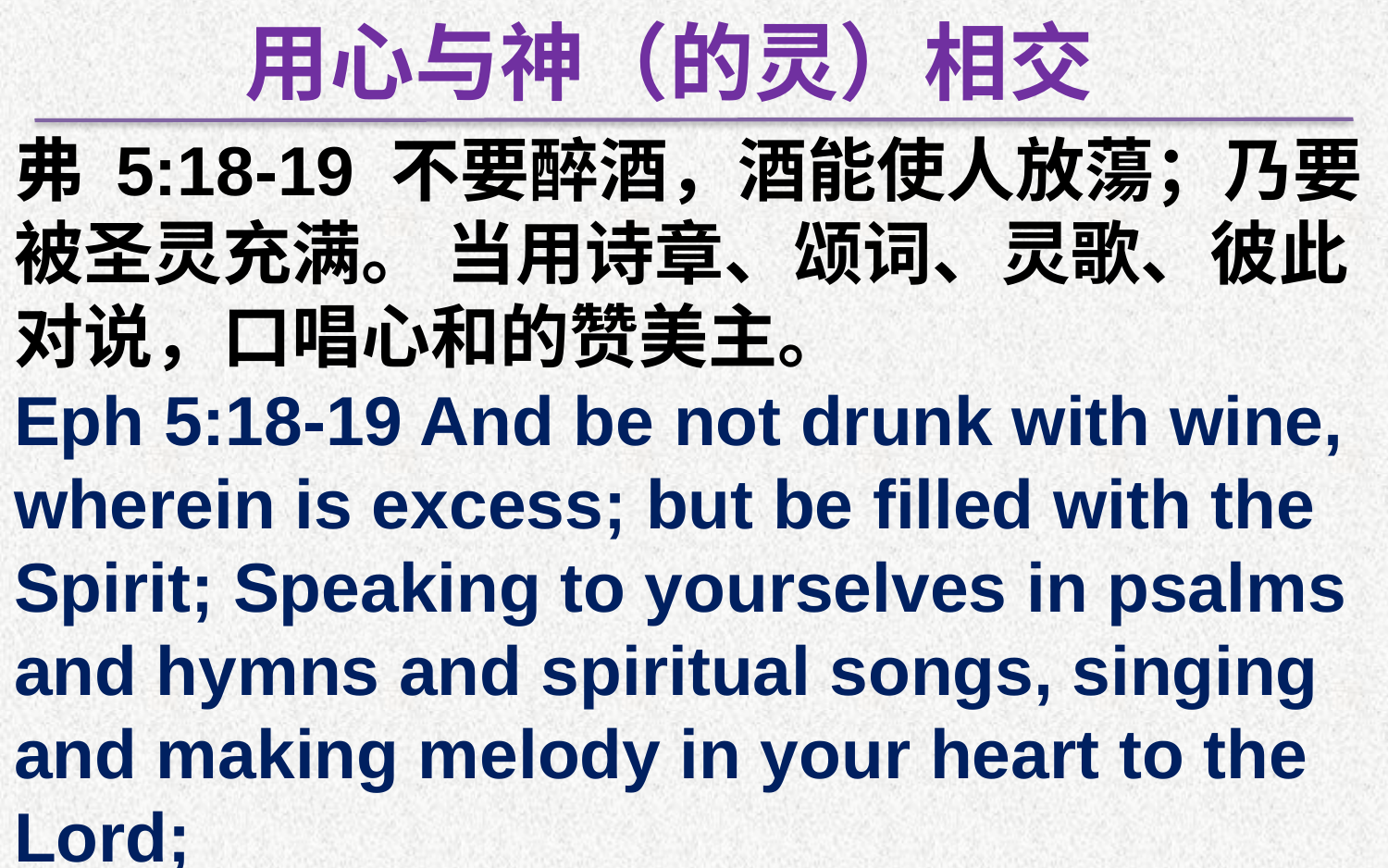

用心与神（的灵）相交
弗 5:18-19 不要醉酒，酒能使人放蕩；乃要被圣灵充满。 当用诗章、颂词、灵歌、彼此对说，口唱心和的赞美主。
Eph 5:18-19 And be not drunk with wine, wherein is excess; but be filled with the Spirit; Speaking to yourselves in psalms and hymns and spiritual songs, singing and making melody in your heart to the Lord;